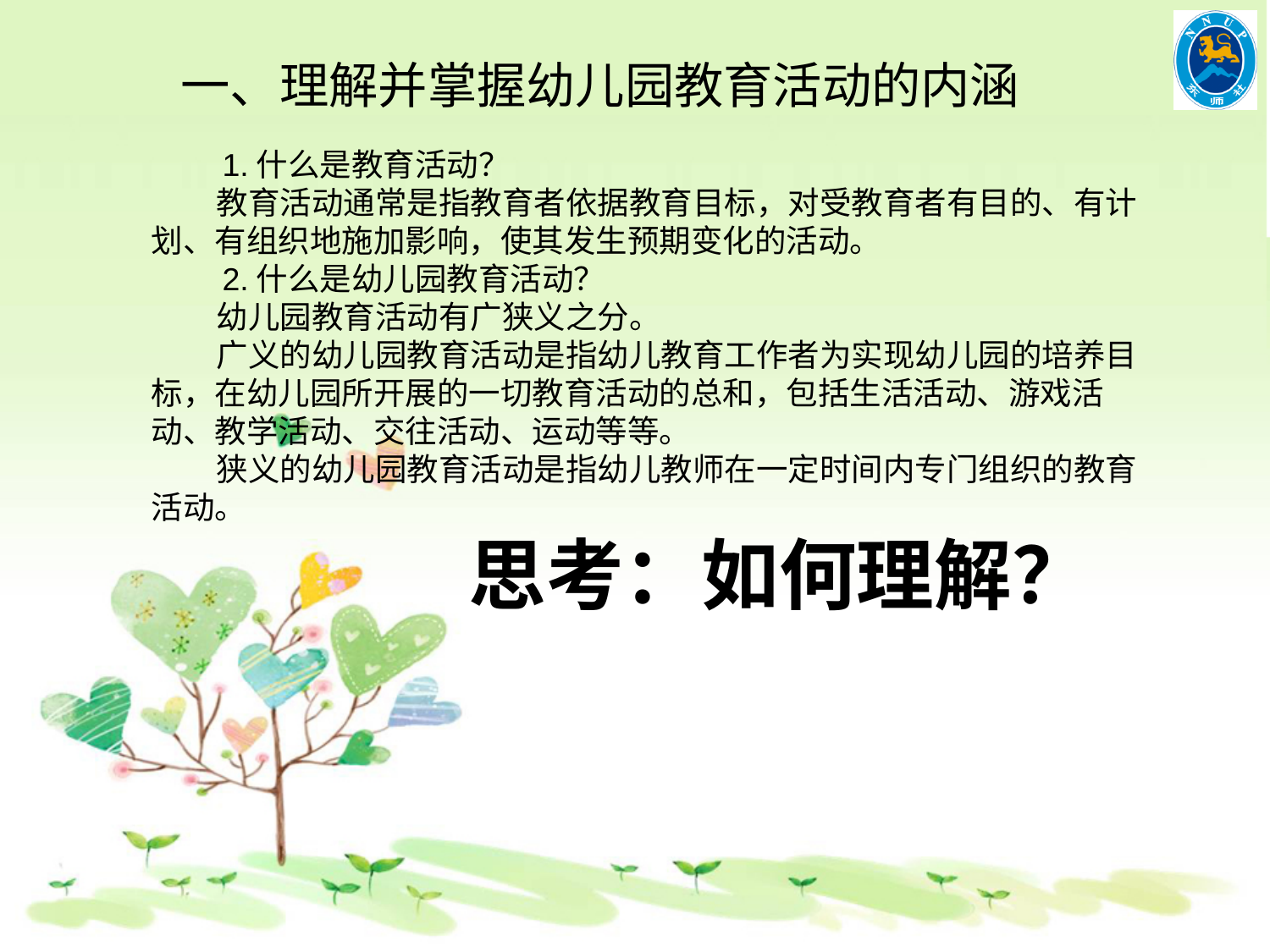

一、理解并掌握幼儿园教育活动的内涵
        1.什么是教育活动？
        教育活动通常是指教育者依据教育目标，对受教育者有目的、有计划、有组织地施加影响，使其发生预期变化的活动。
        2.什么是幼儿园教育活动？
        幼儿园教育活动有广狭义之分。
        广义的幼儿园教育活动是指幼儿教育工作者为实现幼儿园的培养目标，在幼儿园所开展的一切教育活动的总和，包括生活活动、游戏活动、教学活动、交往活动、运动等等。
        狭义的幼儿园教育活动是指幼儿教师在一定时间内专门组织的教育活动。
                 思考：如何理解？